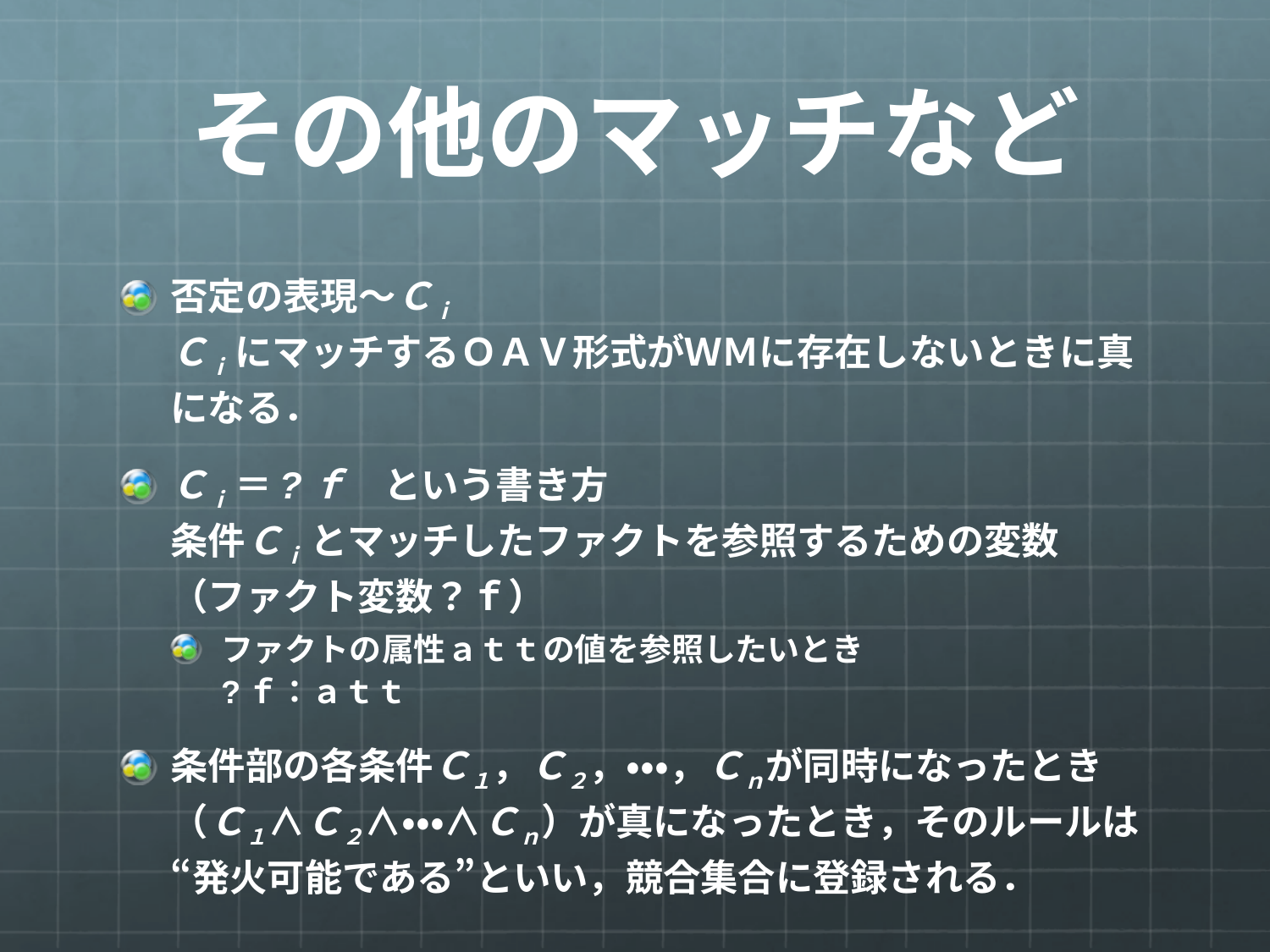

# その他のマッチなど
否定の表現～Ｃｉ
Ｃｉ にマッチするＯＡＶ形式がＷＭに存在しないときに真になる．
Ｃｉ ＝?ｆ　という書き方
条件Ｃｉ とマッチしたファクトを参照するための変数（ファクト変数？ｆ）
ファクトの属性ａｔｔの値を参照したいとき
?ｆ：ａｔｔ
条件部の各条件Ｃ１，Ｃ２，・・・，Ｃｎが同時になったとき（Ｃ１∧Ｃ２∧・・・∧Ｃｎ）が真になったとき，そのルールは“発火可能である”といい，競合集合に登録される．